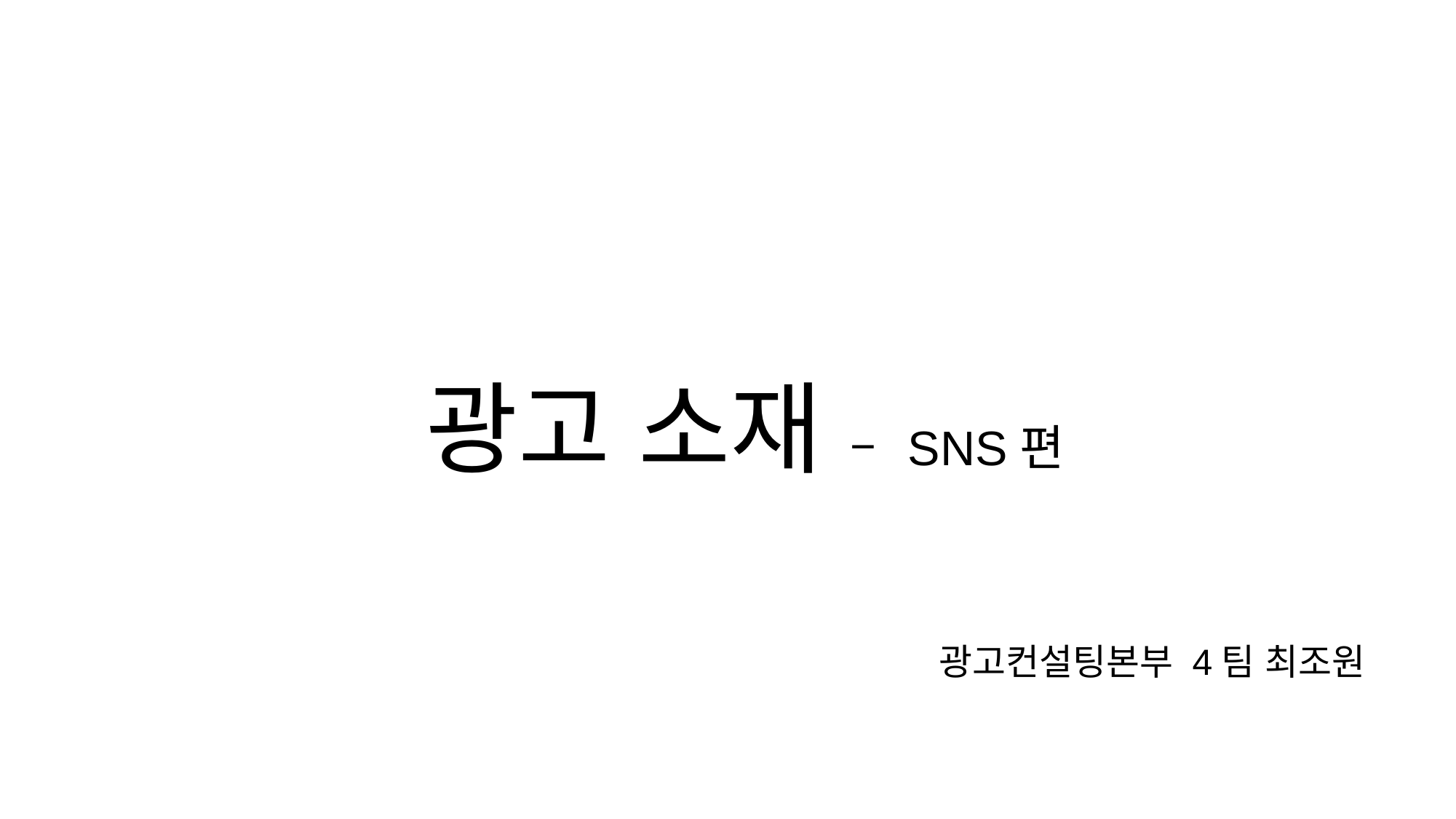

# 광고 소재 – SNS편
광고컨설팅본부 4팀 최조원